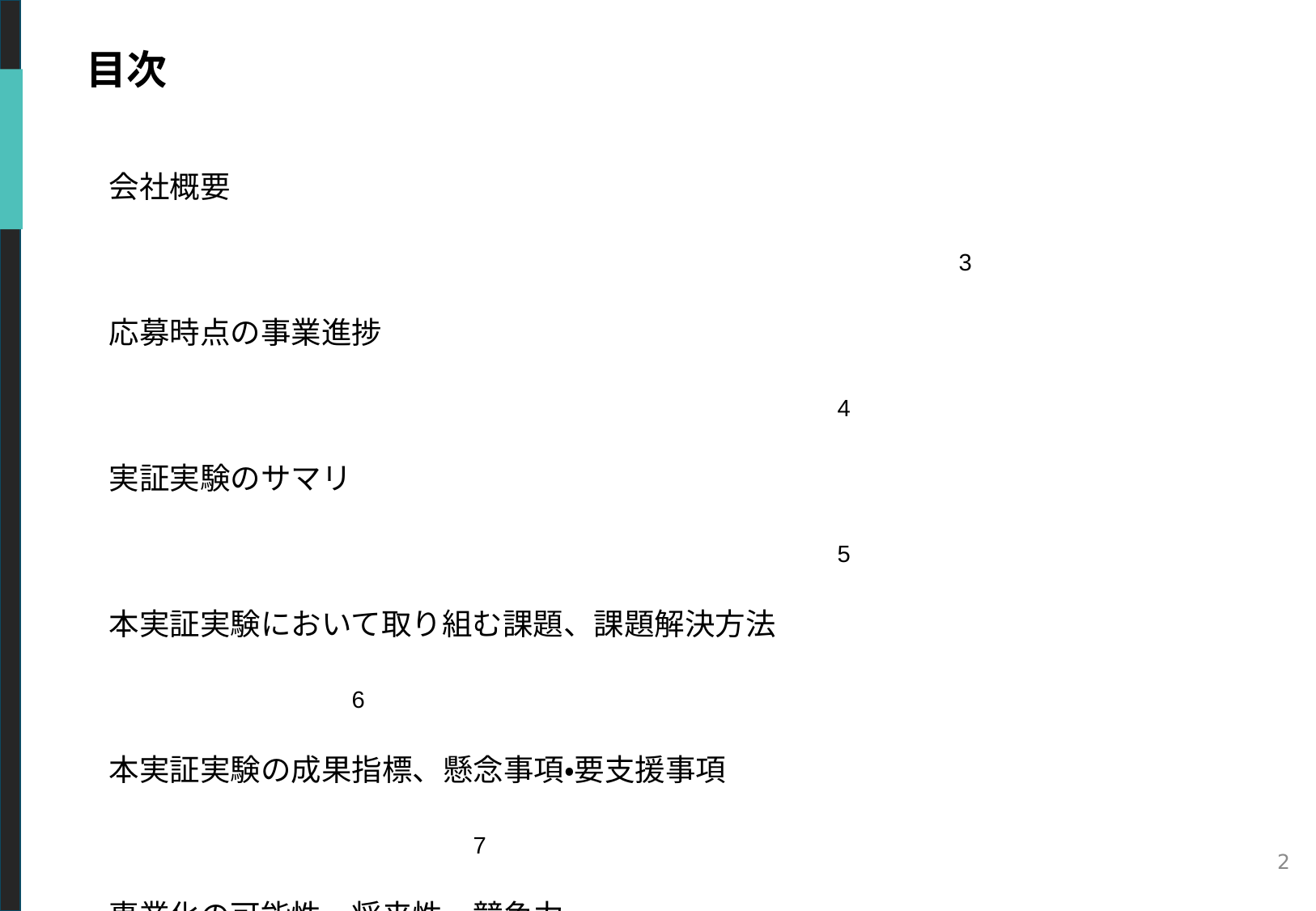

目次

会社概要															3
応募時点の事業進捗													4
実証実験のサマリ													5
本実証実験において取り組む課題、課題解決方法						6
本実証実験の成果指標、懸念事項・要支援事項							7
事業化の可能性・将来性、競争力										８
社会へのインパクト													９
「熊本県」での事業展開等の可能性									10
スケジュール、資金計画												11
実証実験実施に向けた体制											12
2